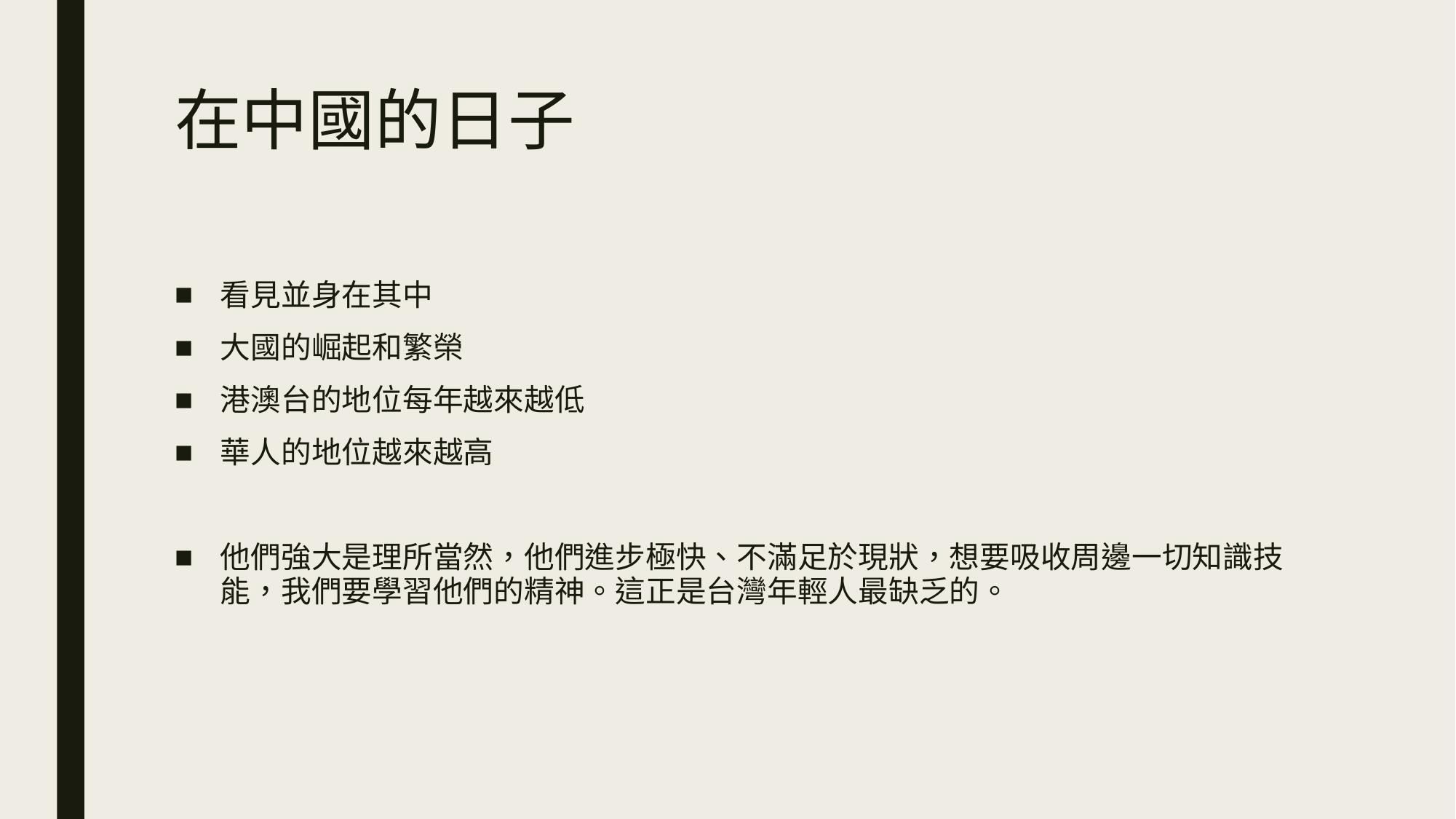

# 在中國的日子
看見並身在其中
大國的崛起和繁榮
港澳台的地位每年越來越低
華人的地位越來越高

他們強大是理所當然，他們進步極快、不滿足於現狀，想要吸收周邊一切知識技能，我們要學習他們的精神。這正是台灣年輕人最缺乏的。